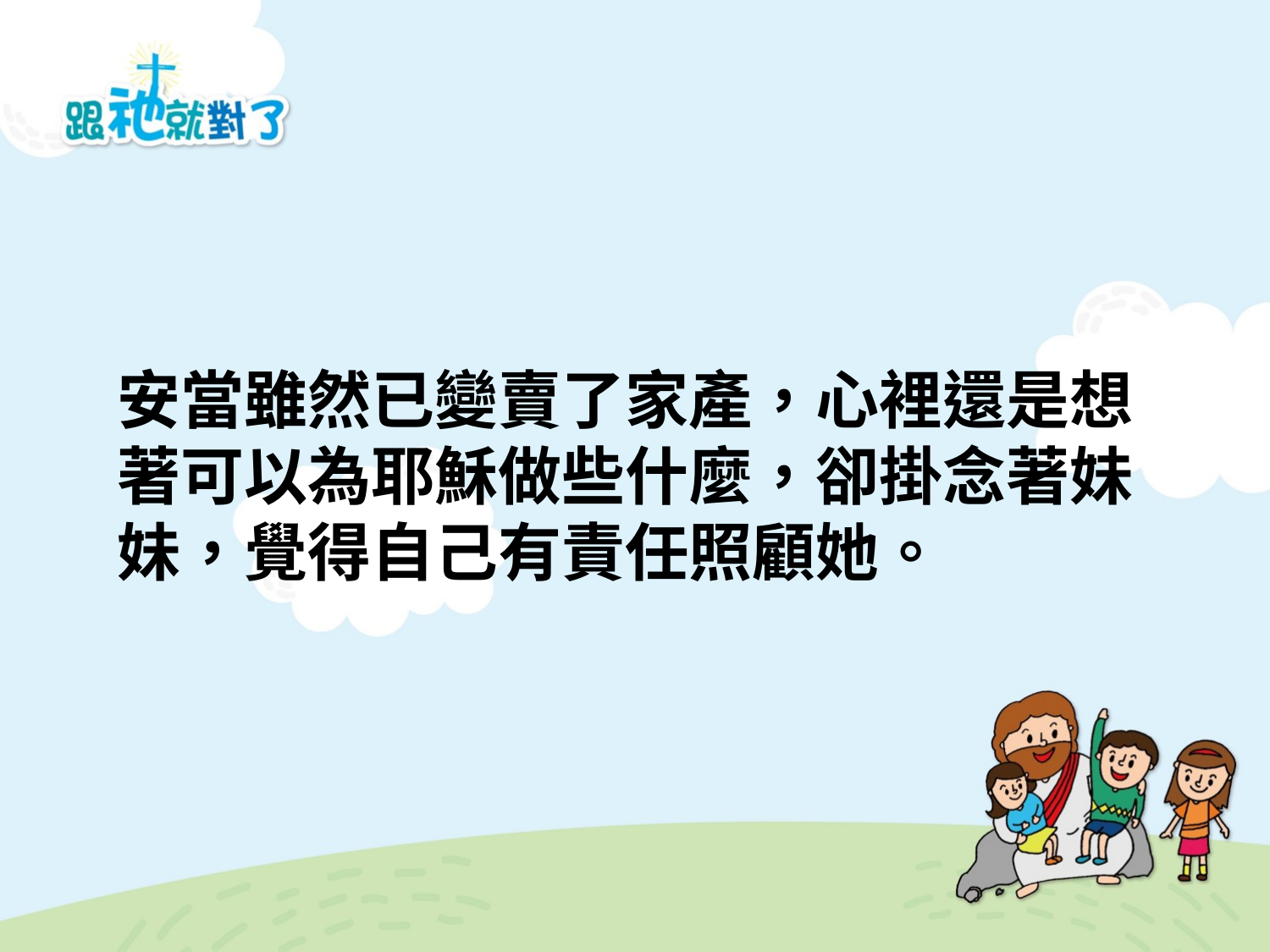

安當雖然已變賣了家產，心裡還是想著可以為耶穌做些什麼，卻掛念著妹妹，覺得自己有責任照顧她。